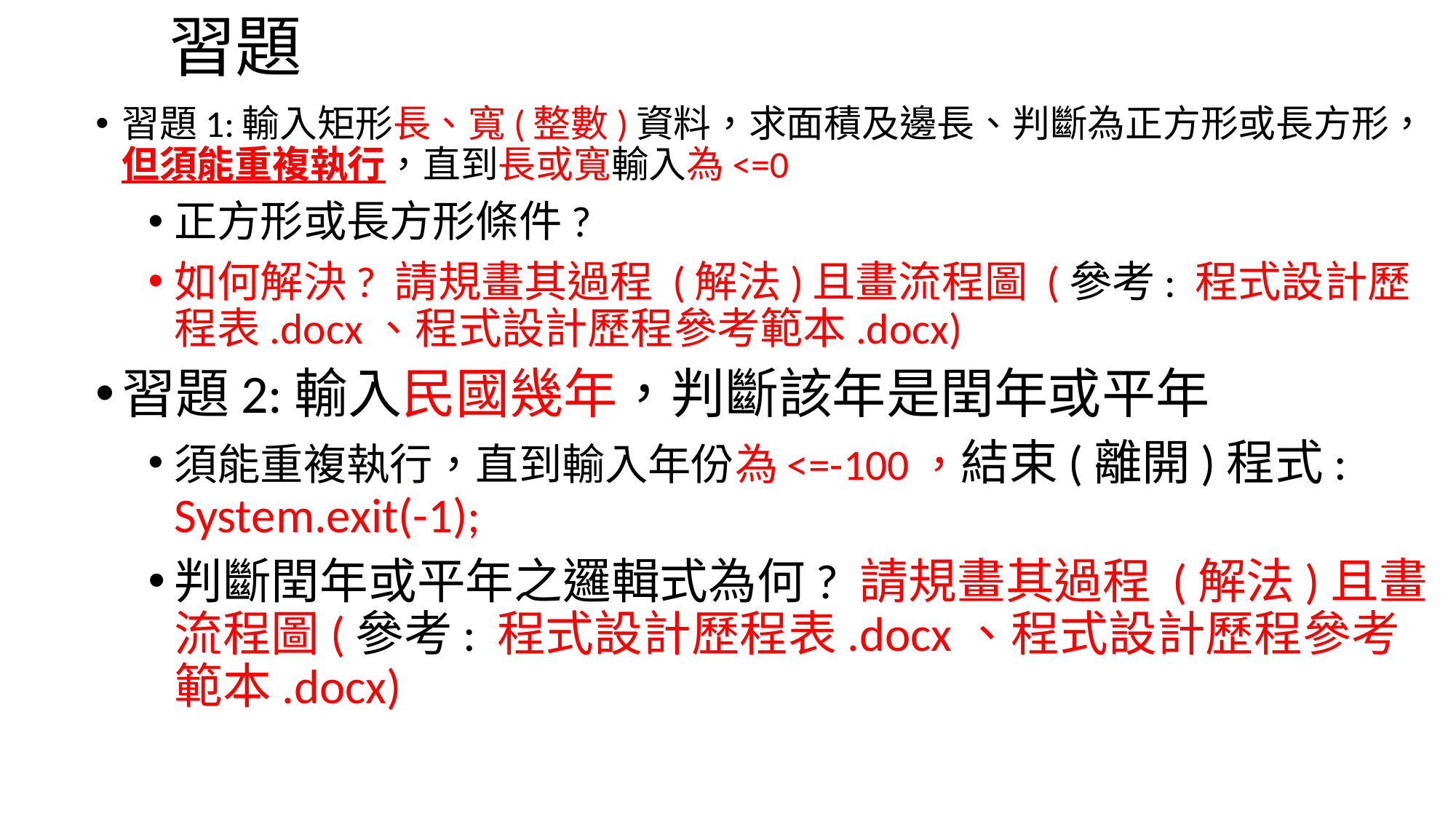

# 習題
習題1:輸入矩形長、寬(整數)資料，求面積及邊長、判斷為正方形或長方形，但須能重複執行，直到長或寬輸入為<=0
正方形或長方形條件?
如何解決? 請規畫其過程 (解法)且畫流程圖 (參考: 程式設計歷程表.docx、程式設計歷程參考範本.docx)
習題2:輸入民國幾年，判斷該年是閏年或平年
須能重複執行，直到輸入年份為<=-100，結束(離開)程式: System.exit(-1);
判斷閏年或平年之邏輯式為何? 請規畫其過程 (解法)且畫流程圖(參考: 程式設計歷程表.docx、程式設計歷程參考範本.docx)